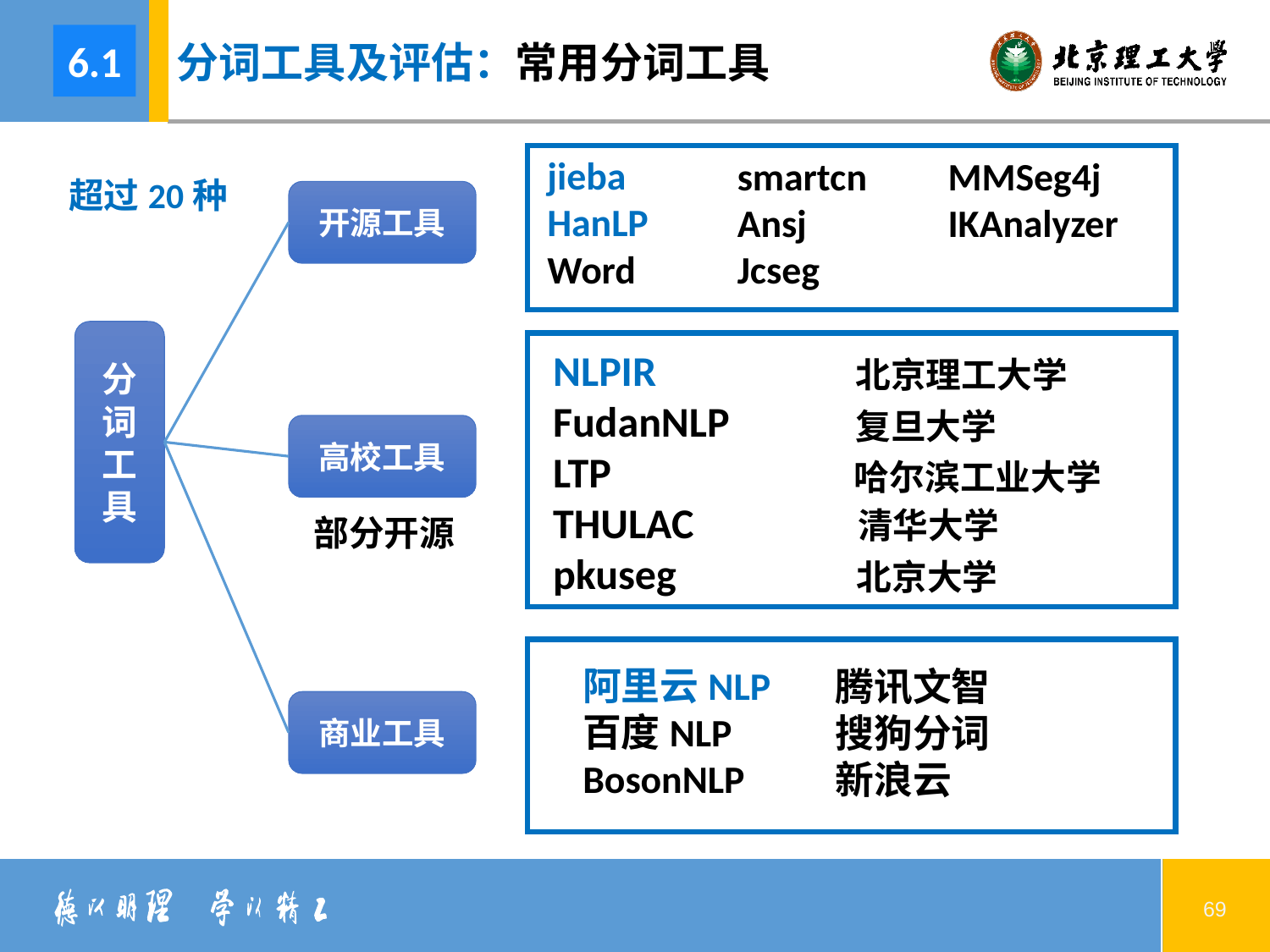

6.1
分词工具及评估：常用分词工具

jieba
HanLP
Word
smartcn
Ansj
Jcseg
MMSeg4j
IKAnalyzer

超过20种
开源工具
分词工具

NLPIR
FudanNLP
LTP
THULAC
pkuseg
北京理工大学
复旦大学
高校工具
哈尔滨工业大学
清华大学
部分开源
北京大学

阿里云NLP
百度NLP
BosonNLP
腾讯文智
搜狗分词
新浪云
商业工具